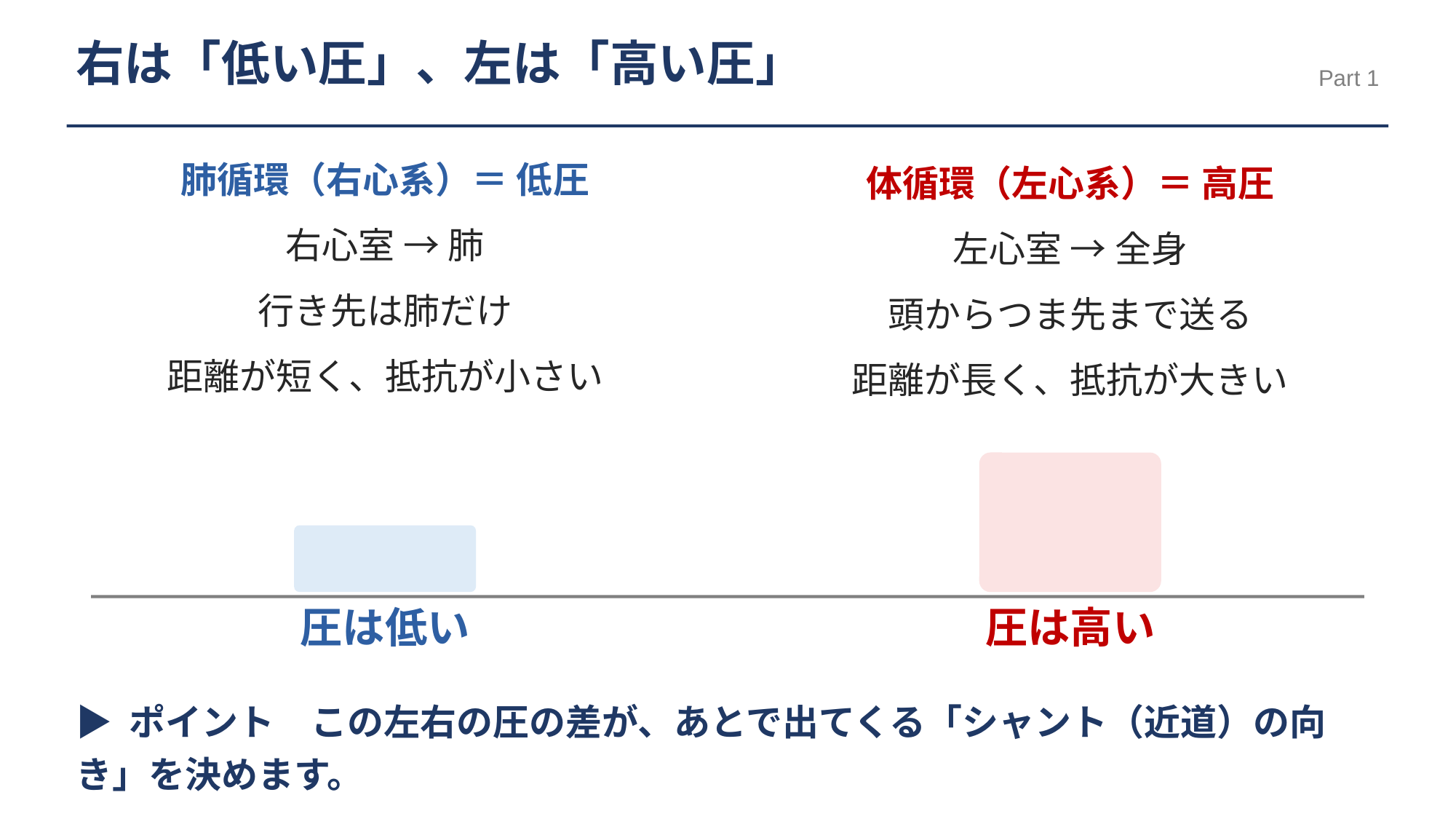

右は「低い圧」、左は「高い圧」
Part 1

肺循環（右心系）＝ 低圧
右心室 → 肺
行き先は肺だけ
距離が短く、抵抗が小さい
体循環（左心系）＝ 高圧
左心室 → 全身
頭からつま先まで送る
距離が長く、抵抗が大きい

圧は低い
圧は高い
▶ ポイント　この左右の圧の差が、あとで出てくる「シャント（近道）の向き」を決めます。